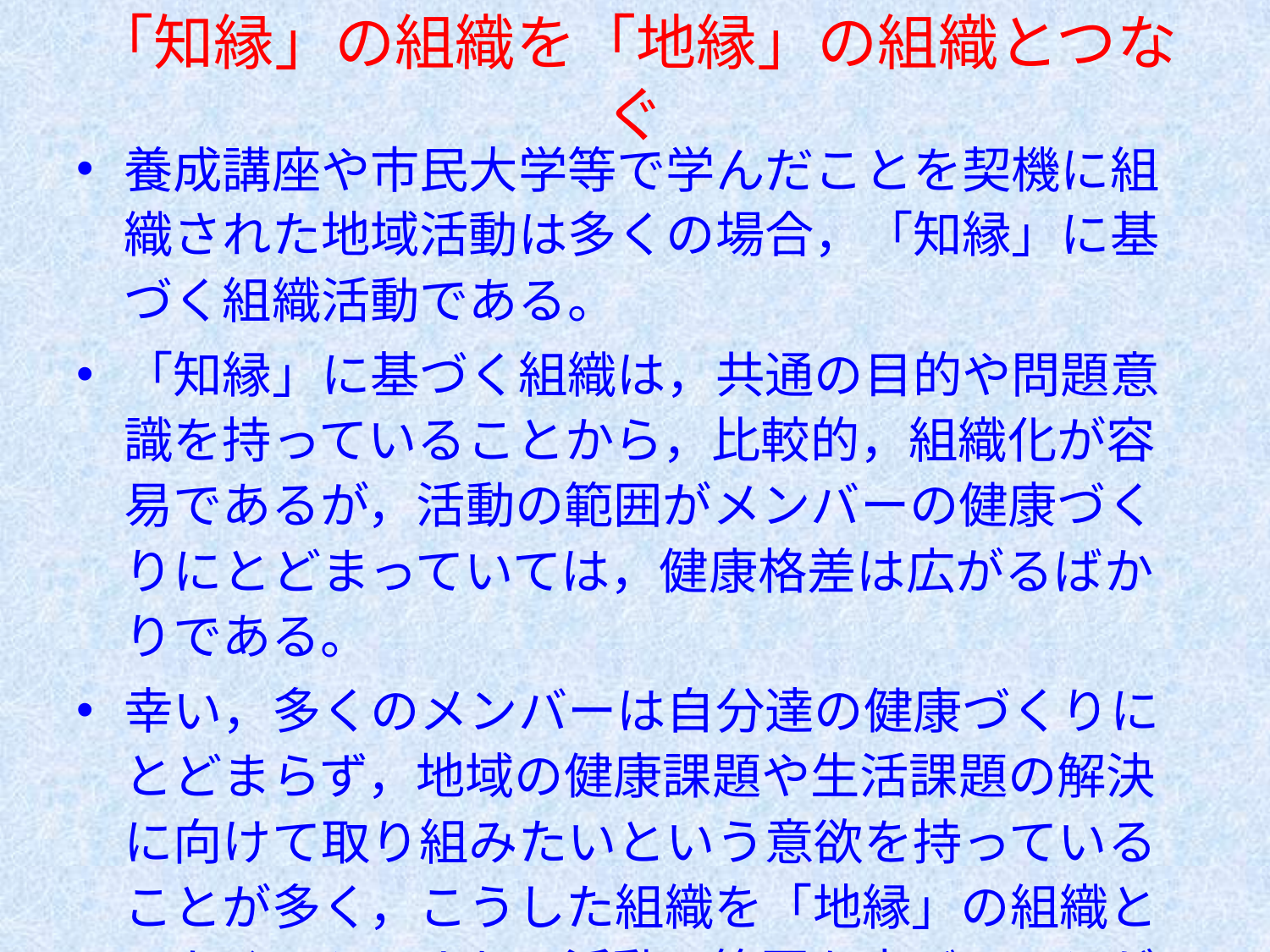

# 「知縁」の組織を「地縁」の組織とつなぐ
養成講座や市民大学等で学んだことを契機に組織された地域活動は多くの場合，「知縁」に基づく組織活動である。
「知縁」に基づく組織は，共通の目的や問題意識を持っていることから，比較的，組織化が容易であるが，活動の範囲がメンバーの健康づくりにとどまっていては，健康格差は広がるばかりである。
幸い，多くのメンバーは自分達の健康づくりにとどまらず，地域の健康課題や生活課題の解決に向けて取り組みたいという意欲を持っていることが多く，こうした組織を「地縁」の組織とつなぐことにより，活動の範囲を広げることができる。